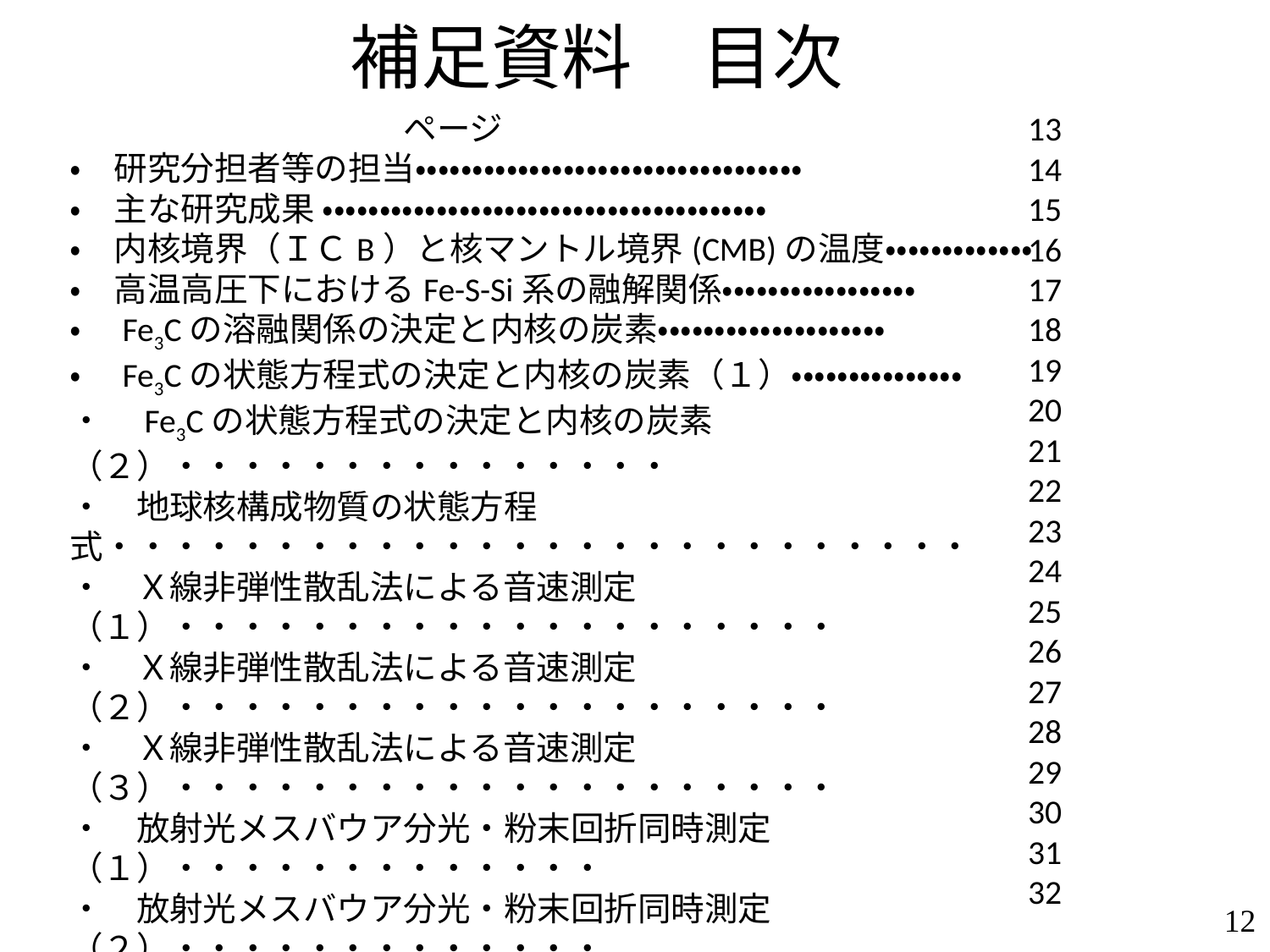

補足資料　目次
　　　　　　　　　　　　　　　　　　　　　　　　　　　　　　　　　　　　　　　         ページ
・　研究分担者等の担当・・・・・・・・・・・・・・・・・・・・・・・・・・・・・・・・・・
・　主な研究成果 ・・・・・・・・・・・・・・・・・・・・・・・・・・・・・・・・・・・・・・・
・　内核境界（ＩＣB）と核マントル境界(CMB)の温度・・・・・・・・・・・・・
・　高温高圧下におけるFe-S-Si系の融解関係・・・・・・・・・・・・・・・・・
・　Fe3Cの溶融関係の決定と内核の炭素・・・・・・・・・・・・・・・・・・・・
・　Fe3Cの状態方程式の決定と内核の炭素（１）・・・・・・・・・・・・・・・
・　Fe3Cの状態方程式の決定と内核の炭素（２）・・・・・・・・・・・・・・・
・　地球核構成物質の状態方程式・・・・・・・・・・・・・・・・・・・・・・・・・・
・　Ｘ線非弾性散乱法による音速測定（１）・・・・・・・・・・・・・・・・・・・・
・　Ｘ線非弾性散乱法による音速測定（２）・・・・・・・・・・・・・・・・・・・・
・　Ｘ線非弾性散乱法による音速測定（３）・・・・・・・・・・・・・・・・・・・・
・　放射光メスバウア分光・粉末回折同時測定（１）・・・・・・・・・・・・・
・　放射光メスバウア分光・粉末回折同時測定（２）・・・・・・・・・・・・・
・　放射光メスバウア分光・粉末回折同時測定（３）・・・・・・・・・・・・・
・　放射光メスバウア分光・粉末回折同時測定（４）・・・・・・・・・・・・・
・　FeSi合金における電子トポロジー転移　・・・・・・・・・・・・・・・・・・・・
・　放射光メスバウア：SPring-8長期課題を実施・・・・・・・・・・・・・
・　超音波法によるFeSメルトの音速測定　・・・・・・・・・・・・・・・・・・・・
・　研究の特徴：国際協力による研究の実施・・・・・・・・・・・・・・・・
・　内核の異方性の解明に向けて　・・・・・・・・・・・・・・・・・・・・・・・・・
13
14
15
16
17
18
19
20
21
22
23
24
25
26
27
28
29
30
31
32
12